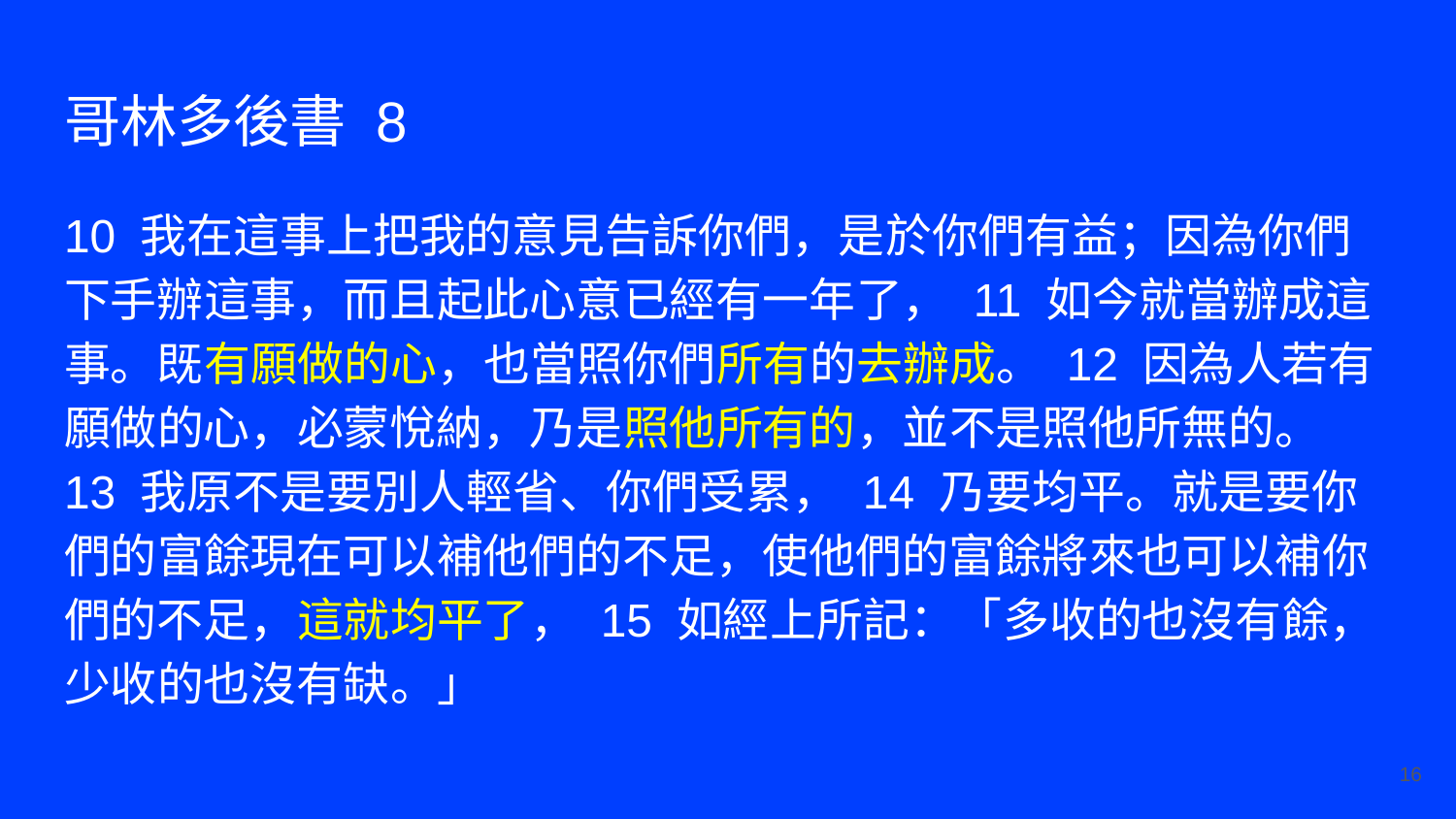

# 哥林多後書 8
10 我在這事上把我的意見告訴你們，是於你們有益；因為你們下手辦這事，而且起此心意已經有一年了， 11 如今就當辦成這事。既有願做的心，也當照你們所有的去辦成。 12 因為人若有願做的心，必蒙悅納，乃是照他所有的，並不是照他所無的。 13 我原不是要別人輕省、你們受累， 14 乃要均平。就是要你們的富餘現在可以補他們的不足，使他們的富餘將來也可以補你們的不足，這就均平了， 15 如經上所記：「多收的也沒有餘，少收的也沒有缺。」
16